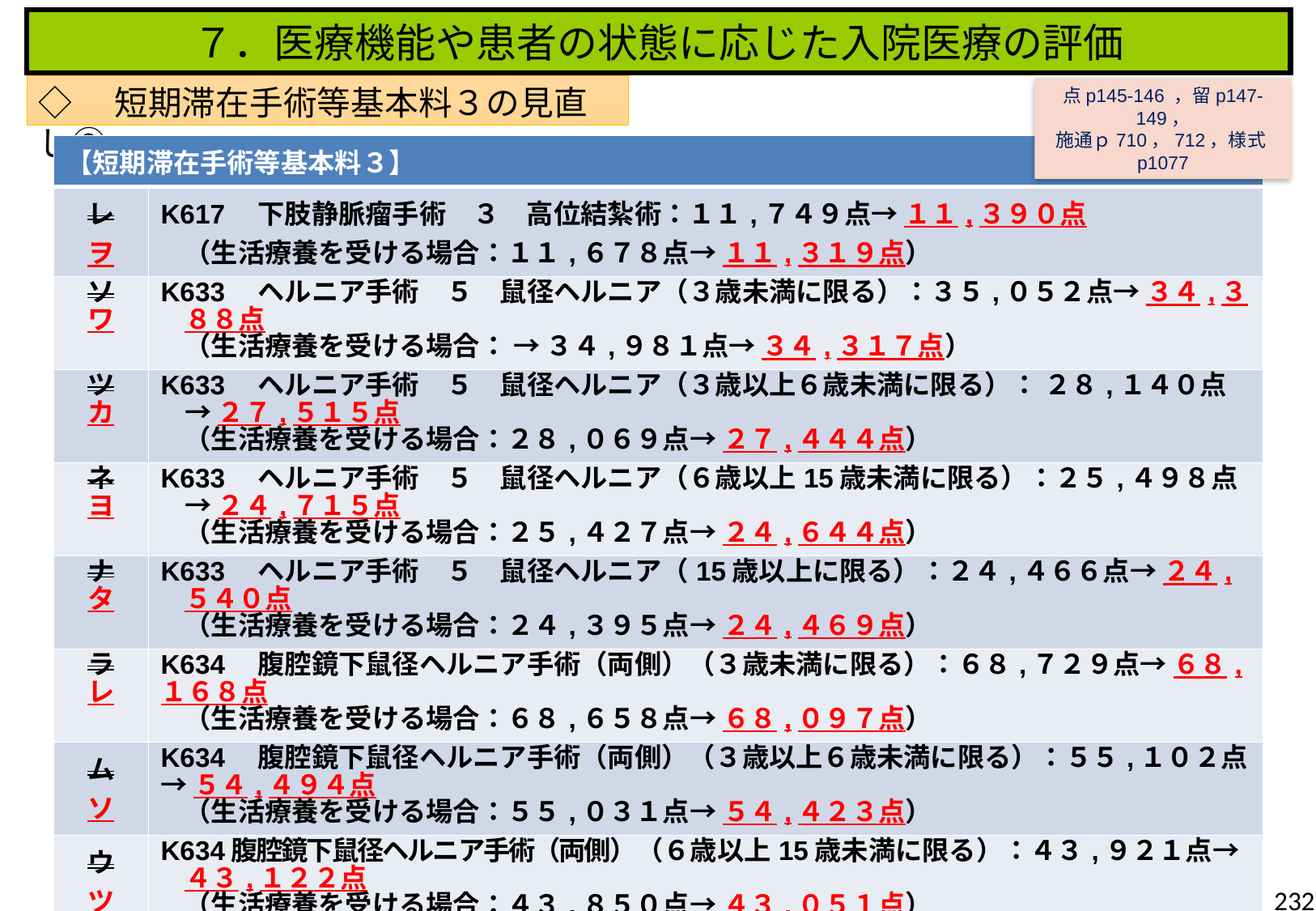

７．医療機能や患者の状態に応じた入院医療の評価
◇　短期滞在手術等基本料３の見直し③
点p145-146 ，留p147-149，
施通ｐ710，712，様式p1077
| 【短期滞在手術等基本料３】 |  |
| --- | --- |
| レ ヲ | K617　下肢静脈瘤手術　３　高位結紮術：１１,７４９点→ １１,３９０点 （生活療養を受ける場合：１１,６７８点→ １１,３１９点） |
| ソ ワ | K633　ヘルニア手術　５　鼠径ヘルニア（３歳未満に限る）：３５,０５２点→ ３４,３８８点 （生活療養を受ける場合： → ３４,９８１点→ ３４,３１７点） |
| ツ カ | K633　ヘルニア手術　５　鼠径ヘルニア（３歳以上６歳未満に限る）： ２８,１４０点→ ２７,５１５点 （生活療養を受ける場合：２８,０６９点→ ２７,４４４点） |
| ネ ヨ | K633　ヘルニア手術　５　鼠径ヘルニア（６歳以上15歳未満に限る）：２５,４９８点→ ２４,７１５点 （生活療養を受ける場合：２５,４２７点→ ２４,６４４点） |
| ナ タ | K633　ヘルニア手術　５　鼠径ヘルニア（15歳以上に限る）：２４,４６６点→ ２４,５４０点 （生活療養を受ける場合：２４,３９５点→ ２４,４６９点） |
| ラ レ | K634　腹腔鏡下鼠径ヘルニア手術（両側）（３歳未満に限る）：６８,７２９点→ ６８,１６８点 （生活療養を受ける場合：６８,６５８点→ ６８,０９７点） |
| ム ソ | K634　腹腔鏡下鼠径ヘルニア手術（両側）（３歳以上６歳未満に限る）：５５,１０２点→ ５４,４９４点 （生活療養を受ける場合：５５,０３１点→ ５４,４２３点） |
| ウ ツ | K634腹腔鏡下鼠径ヘルニア手術（両側）（６歳以上15歳未満に限る）：４３,９２１点→ ４３,１２２点 （生活療養を受ける場合：４３,８５０点→ ４３,０５１点） |
| ヰ ネ | K634　腹腔鏡下鼠径ヘルニア手術　（両側）（15歳以上に限る）：５０,２１２点→ ５０,３９７点 （生活療養を受ける場合：５０,１４１点→ ５０,３２６点） |
| ノ ナ | K721　内視鏡的結腸ポリープ・粘膜切除術　１　長径２cm未満：１４,３１４点→ １４,１６３点 （生活療養を受ける場合：１４,２４３点→ １４,０９２点） |
232